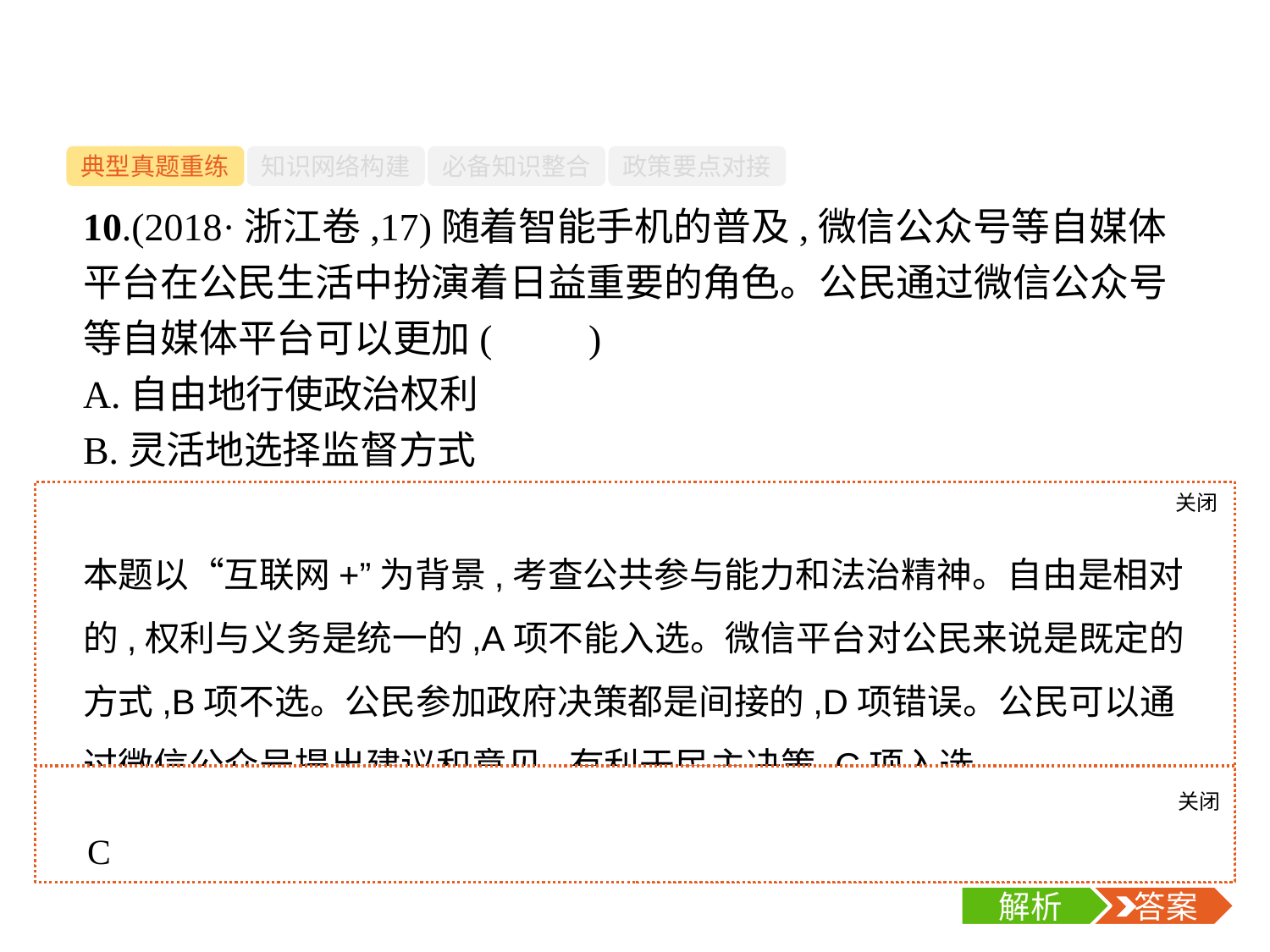

-12-
典型真题重练
知识网络构建
必备知识整合
政策要点对接
10.(2018·浙江卷,17)随着智能手机的普及,微信公众号等自媒体平台在公民生活中扮演着日益重要的角色。公民通过微信公众号等自媒体平台可以更加(　　)
A.自由地行使政治权利
B.灵活地选择监督方式
C.便捷地参与民主决策
D.直接地参加政府决策

关闭
解析

本题以“互联网+”为背景,考查公共参与能力和法治精神。自由是相对的,权利与义务是统一的,A项不能入选。微信平台对公民来说是既定的方式,B项不选。公民参加政府决策都是间接的,D项错误。公民可以通过微信公众号提出建议和意见,有利于民主决策,C项入选。

关闭
解析
  答案

C
解析
  答案